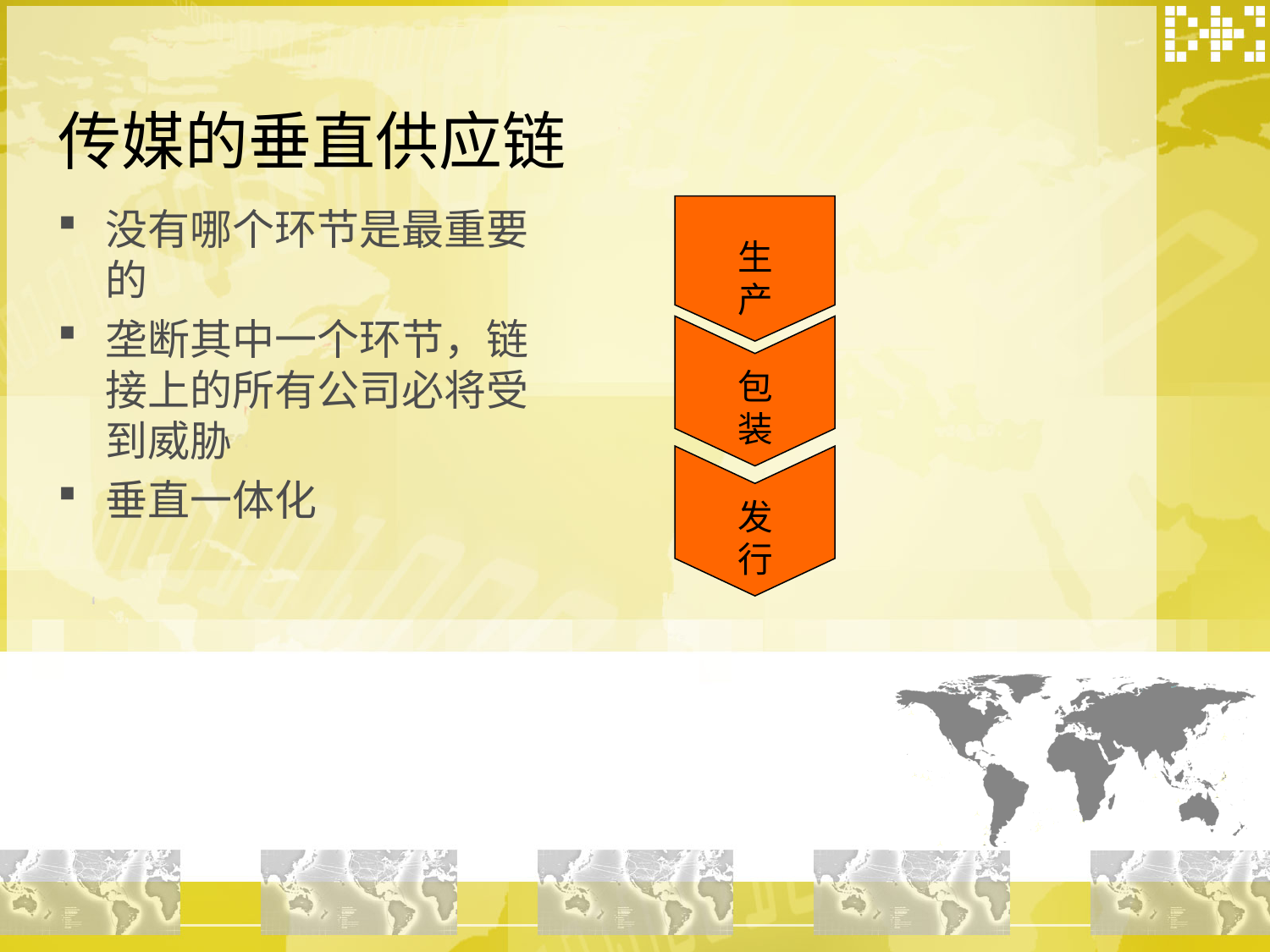

# 传媒的垂直供应链

没有哪个环节是最重要的
垄断其中一个环节，链接上的所有公司必将受到威胁
垂直一体化
生产

包装

发行